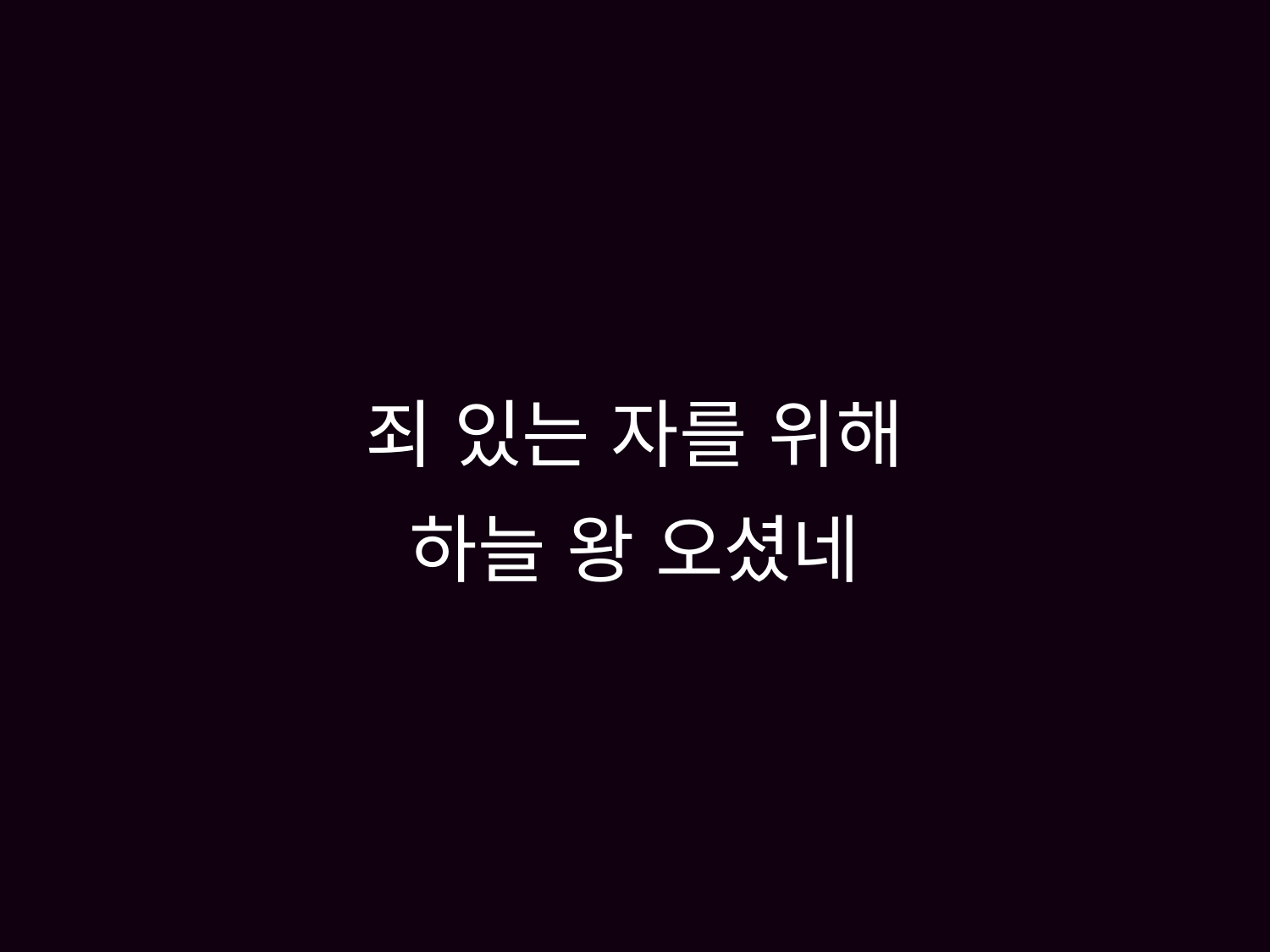

# 죄 있는 자를 위해 하늘 왕 오셨네